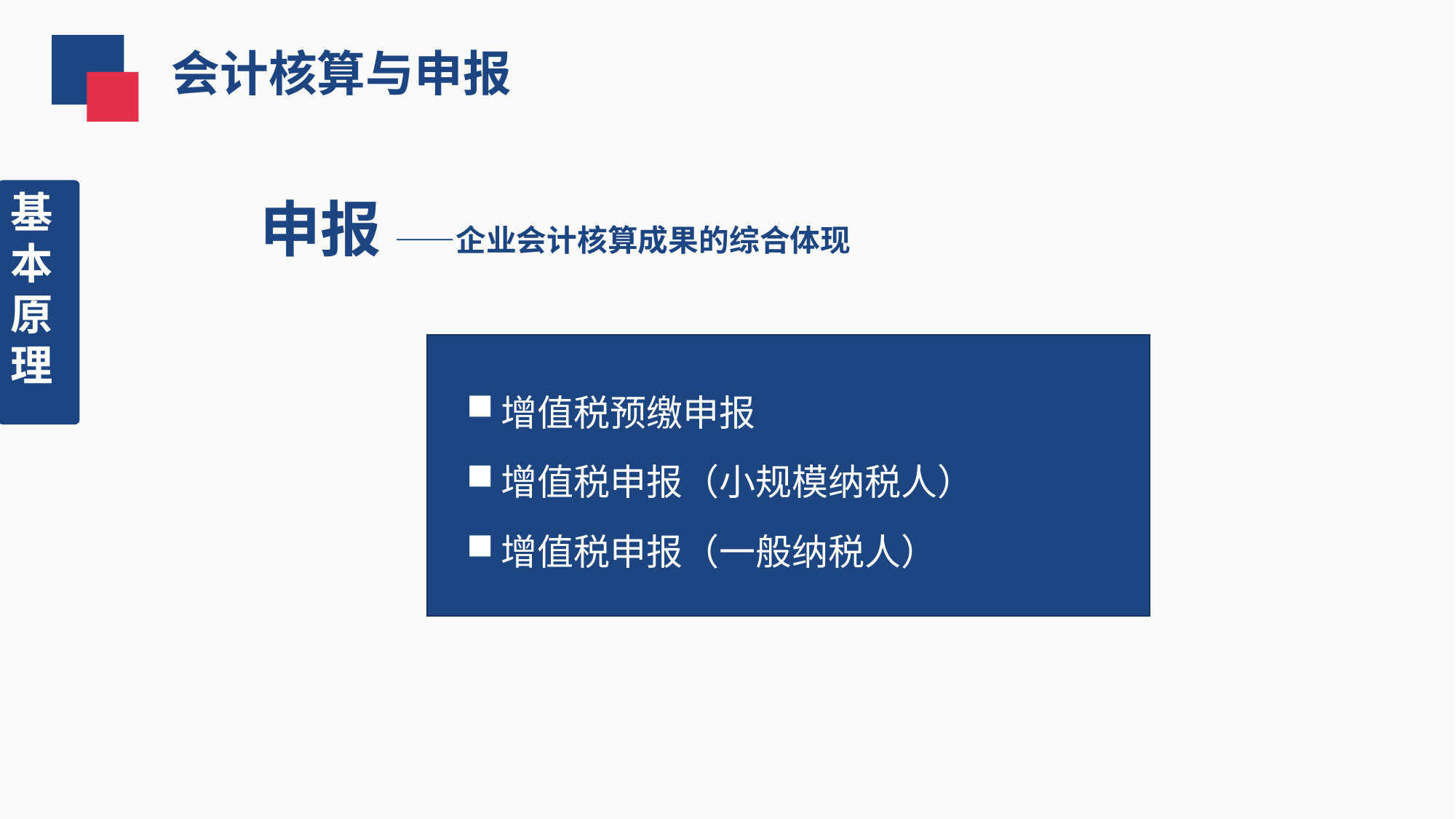

会计核算与申报
基本原理

申报 ——企业会计核算成果的综合体现

增值税预缴申报
增值税申报（小规模纳税人）
增值税申报（一般纳税人）